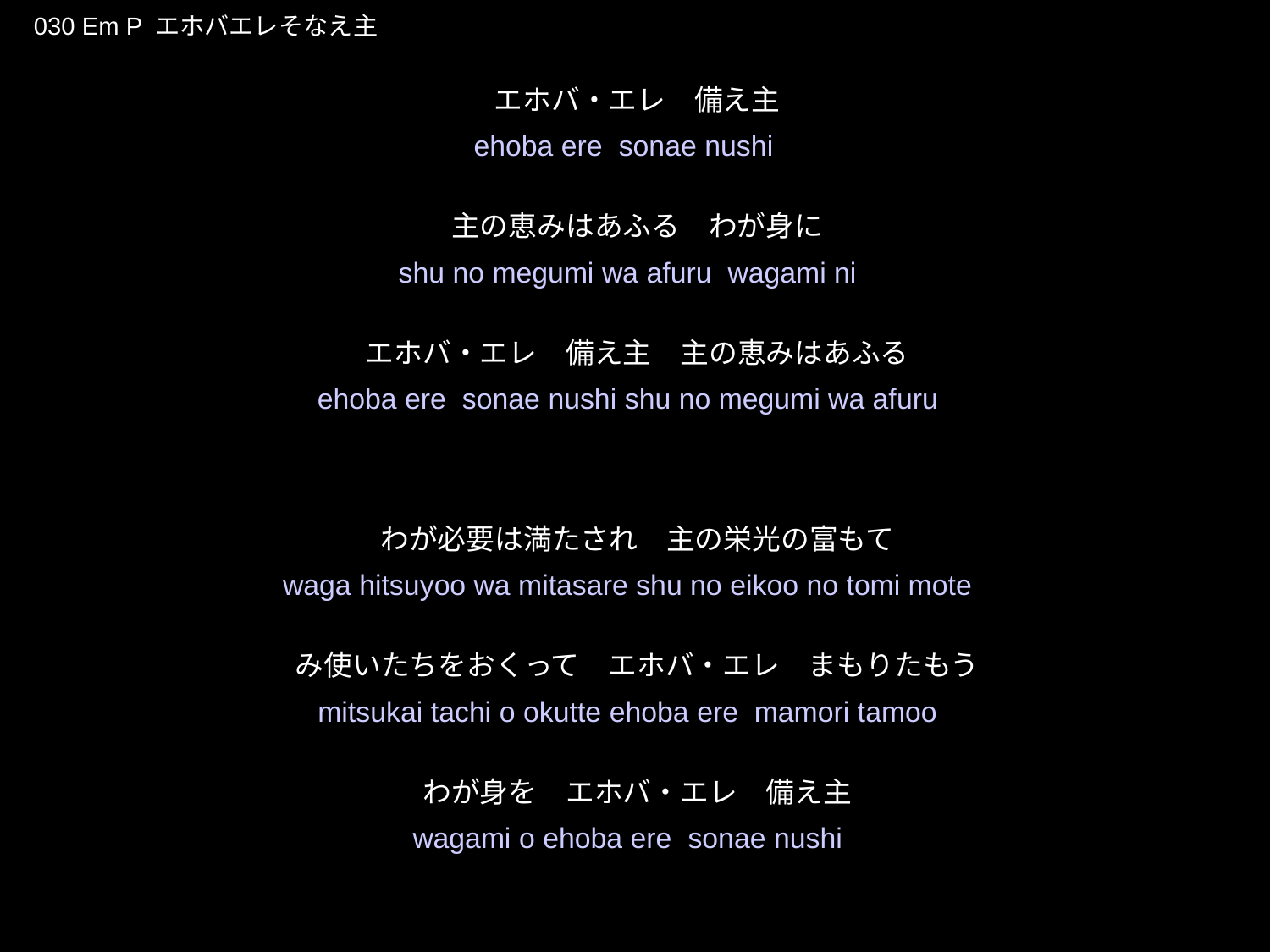

えほばえれそなえぬし
★P
030 Em P エホバエレそなえ主
エホバ・エレ　備え主
主の恵みはあふる　わが身に
エホバ・エレ　備え主　主の恵みはあふる
わが必要は満たされ　主の栄光の富もて
み使いたちをおくって　エホバ・エレ　まもりたもう
わが身を　エホバ・エレ　備え主
★３
ehoba ere  sonae nushi
shu no megumi wa afuru  wagami ni
ehoba ere  sonae nushi shu no megumi wa afuru
waga hitsuyoo wa mitasare shu no eikoo no tomi mote
mitsukai tachi o okutte ehoba ere  mamori tamoo
wagami o ehoba ere  sonae nushi